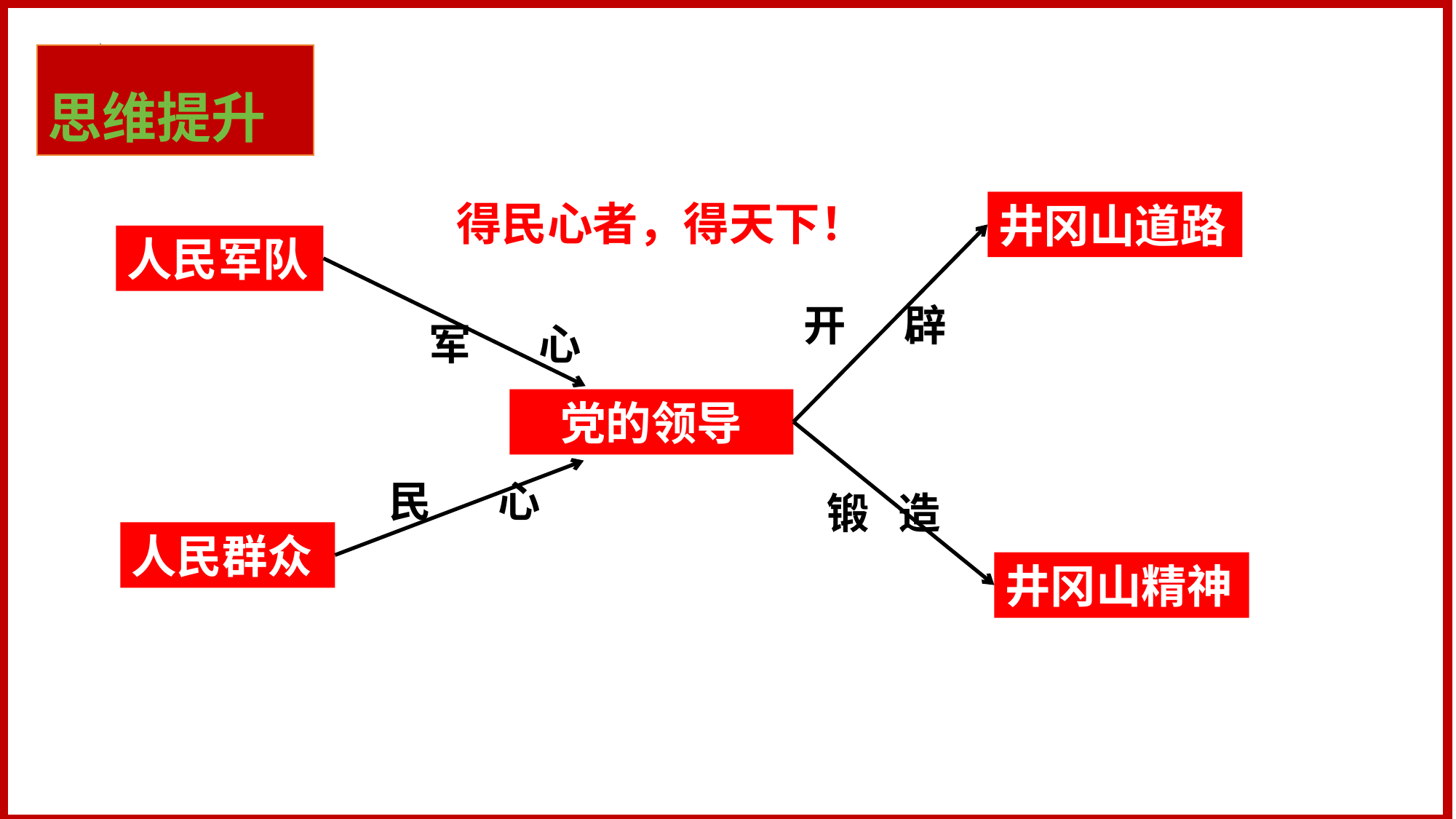

思维提升
得民心者，得天下！
井冈山道路
人民军队
 开      辟
 军       心
党的领导
 民       心
 锻   造
人民群众
井冈山精神